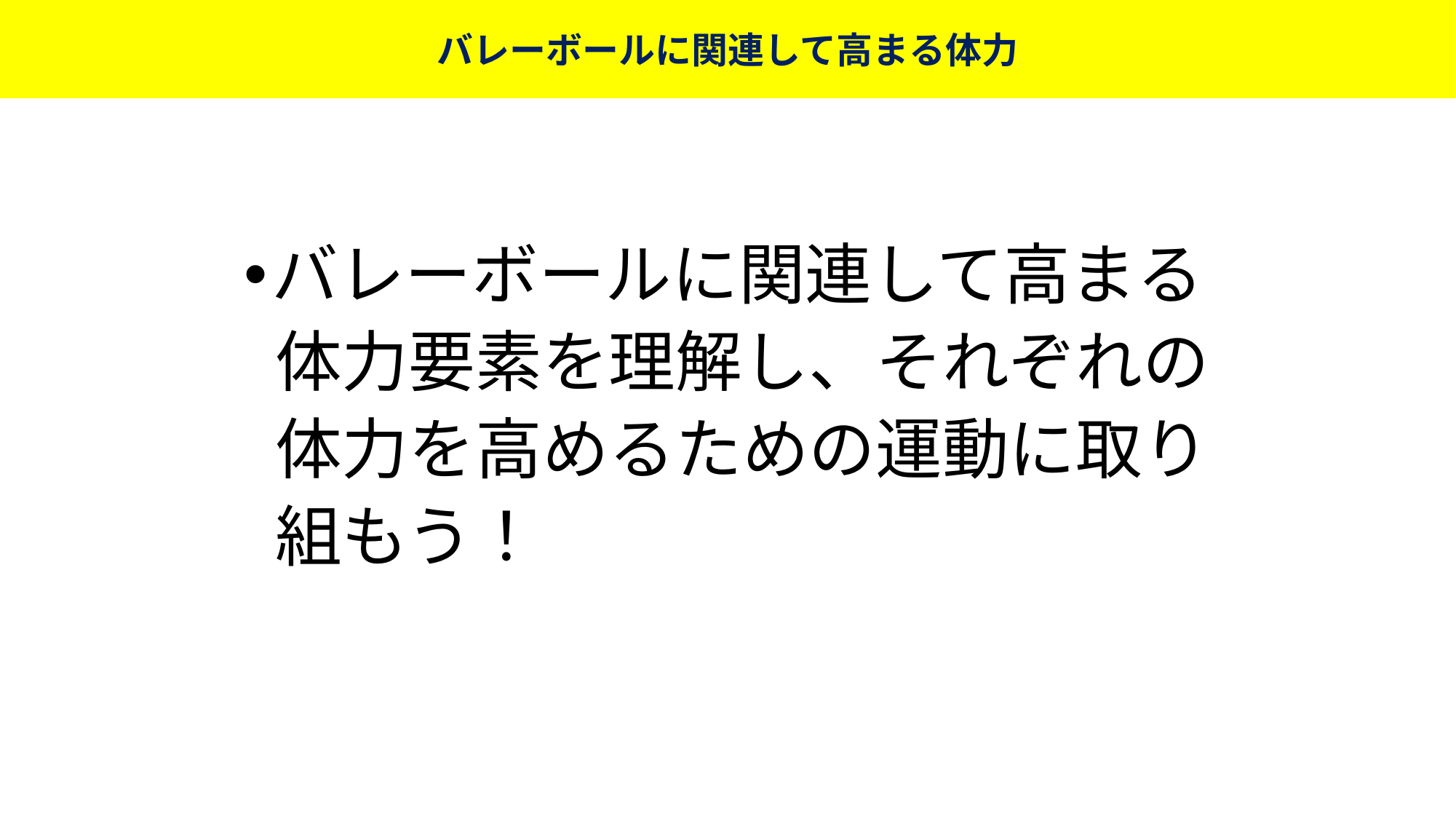

バレーボールに関連して高まる体力
バレーボールに関連して高まる
 体力要素を理解し、それぞれの
 体力を高めるための運動に取り
 組もう！